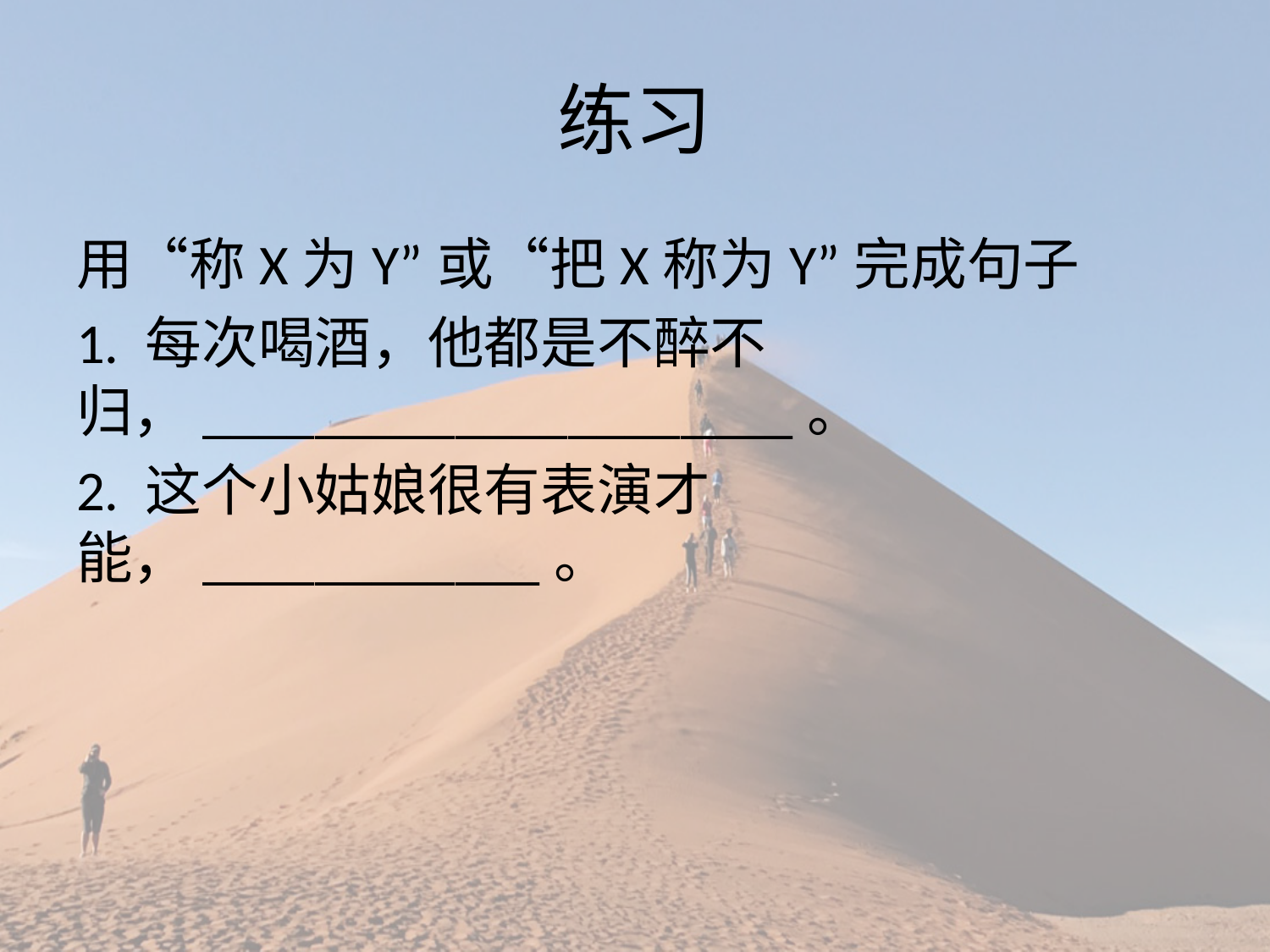

# 练习
用“称X为Y”或“把X称为Y”完成句子
1. 每次喝酒，他都是不醉不归，_____________________。
2. 这个小姑娘很有表演才能，____________。